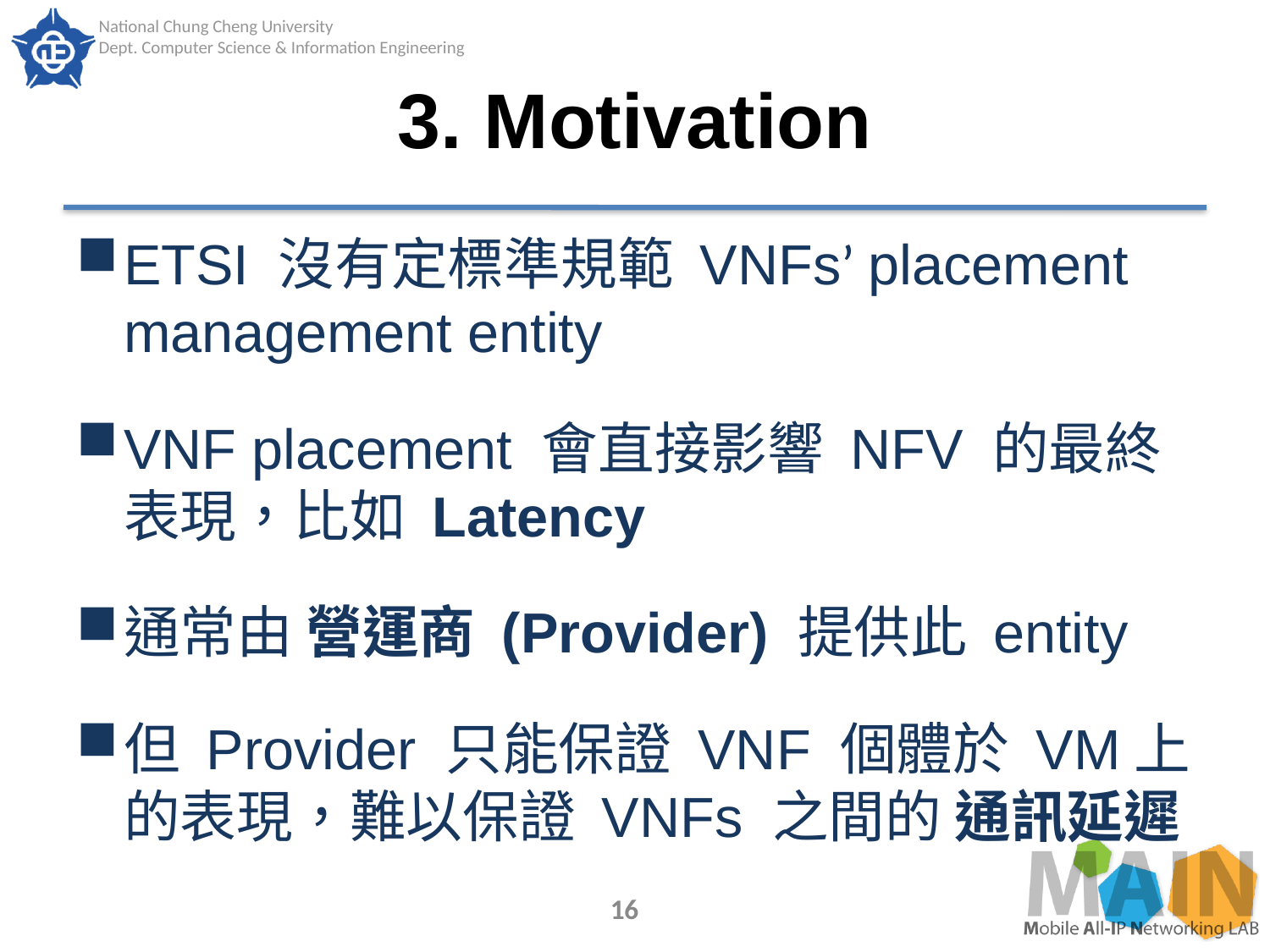

# 3. Motivation
ETSI 沒有定標準規範 VNFs’ placement management entity
VNF placement 會直接影響 NFV 的最終表現，比如 Latency
通常由 營運商 (Provider) 提供此 entity
但 Provider 只能保證 VNF 個體於 VM上的表現，難以保證 VNFs 之間的 通訊延遲
16